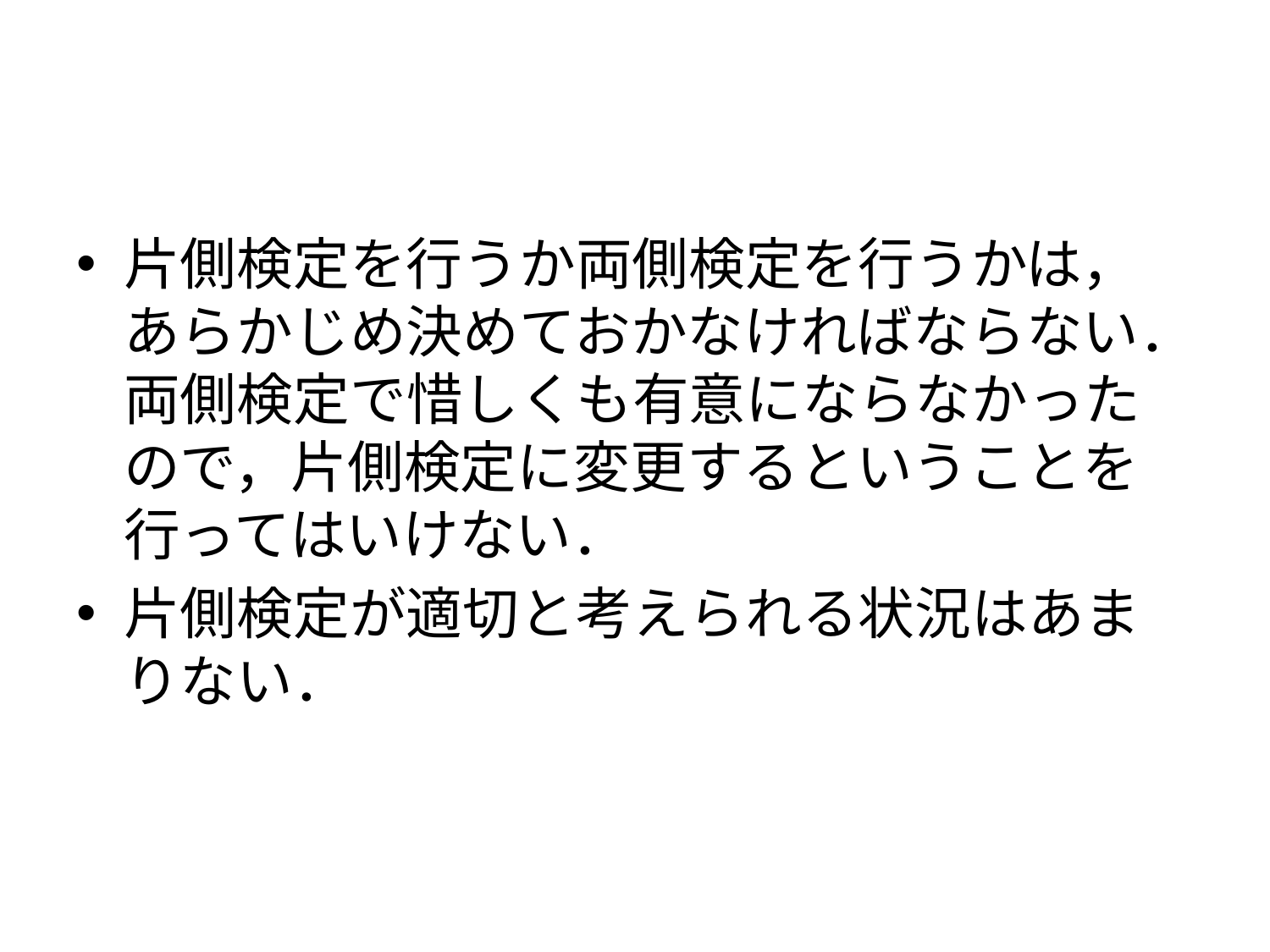

#
片側検定を行うか両側検定を行うかは，あらかじめ決めておかなければならない．両側検定で惜しくも有意にならなかったので，片側検定に変更するということを行ってはいけない．
片側検定が適切と考えられる状況はあまりない．